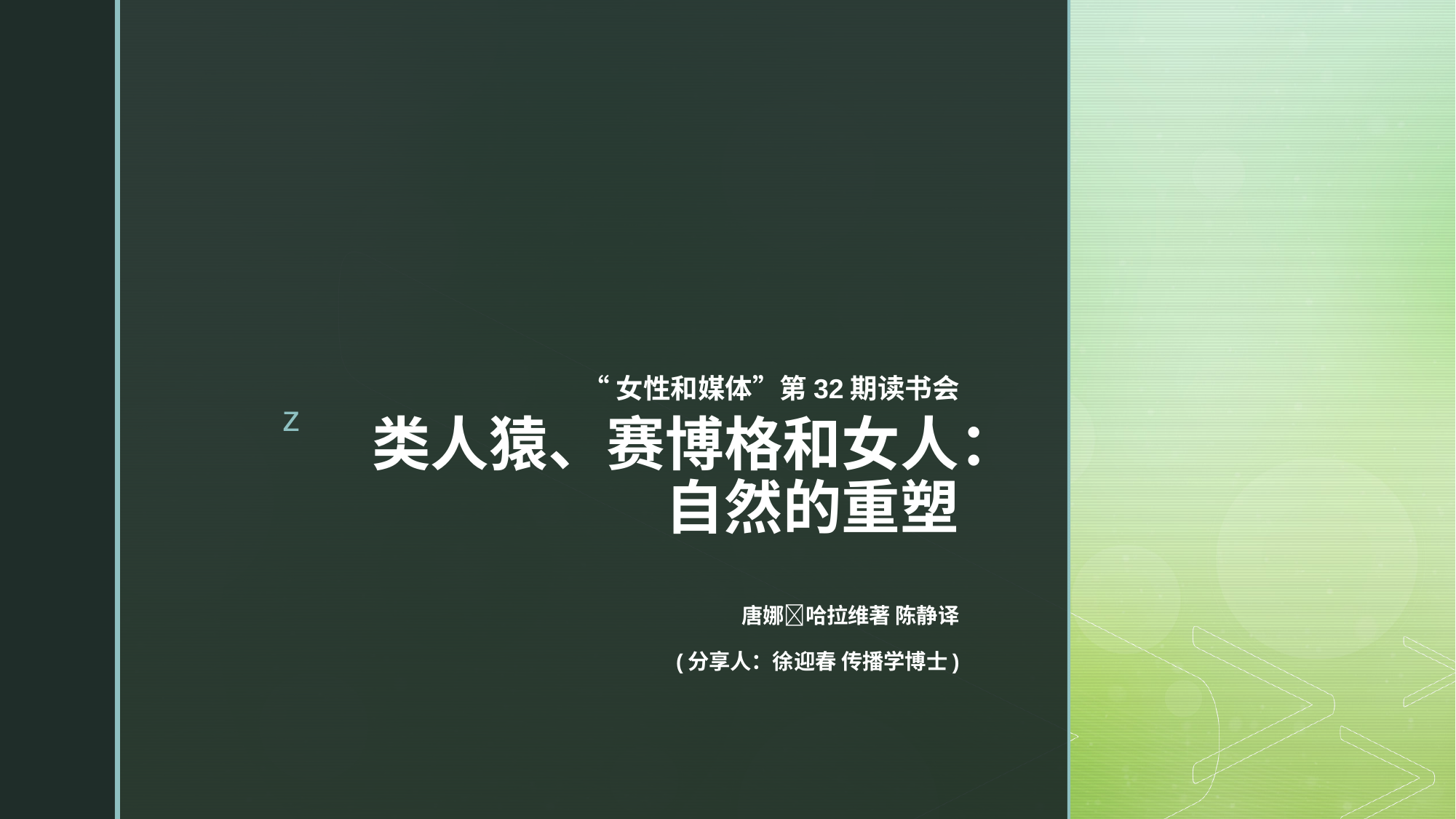

“女性和媒体”第32期读书会
# 类人猿、赛博格和女人：自然的重塑 唐娜•哈拉维著 陈静译 (分享人：徐迎春 传播学博士)